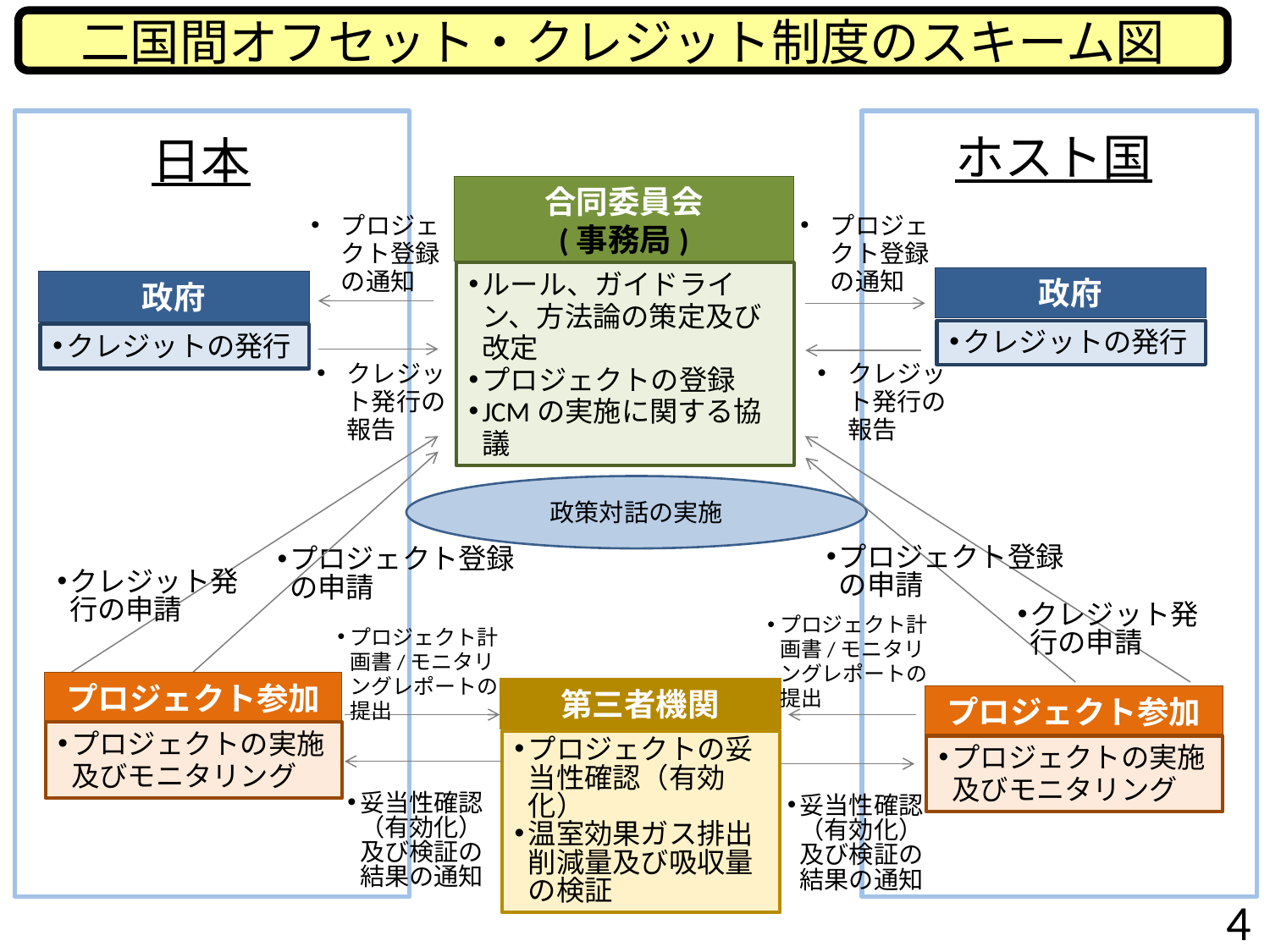

二国間オフセット・クレジット制度のスキーム図

ホスト国
日本
合同委員会
(事務局)
プロジェクト登録の通知
プロジェクト登録の通知
ルール、ガイドライン、方法論の策定及び改定
プロジェクトの登録
JCMの実施に関する協議
政府
クレジットの発行
政府
クレジットの発行
クレジット発行の報告
クレジット発行の報告
政策対話の実施
プロジェクト登録の申請
プロジェクト登録の申請
クレジット発行の申請
クレジット発行の申請
プロジェクト計画書/モニタリングレポートの提出
プロジェクト計画書/モニタリングレポートの提出
プロジェクト参加者
第三者機関
プロジェクトの妥当性確認（有効化）
温室効果ガス排出削減量及び吸収量の検証
プロジェクト参加者
プロジェクトの実施及びモニタリング
プロジェクトの実施及びモニタリング
妥当性確認（有効化）及び検証の結果の通知
妥当性確認（有効化）及び検証の結果の通知
4